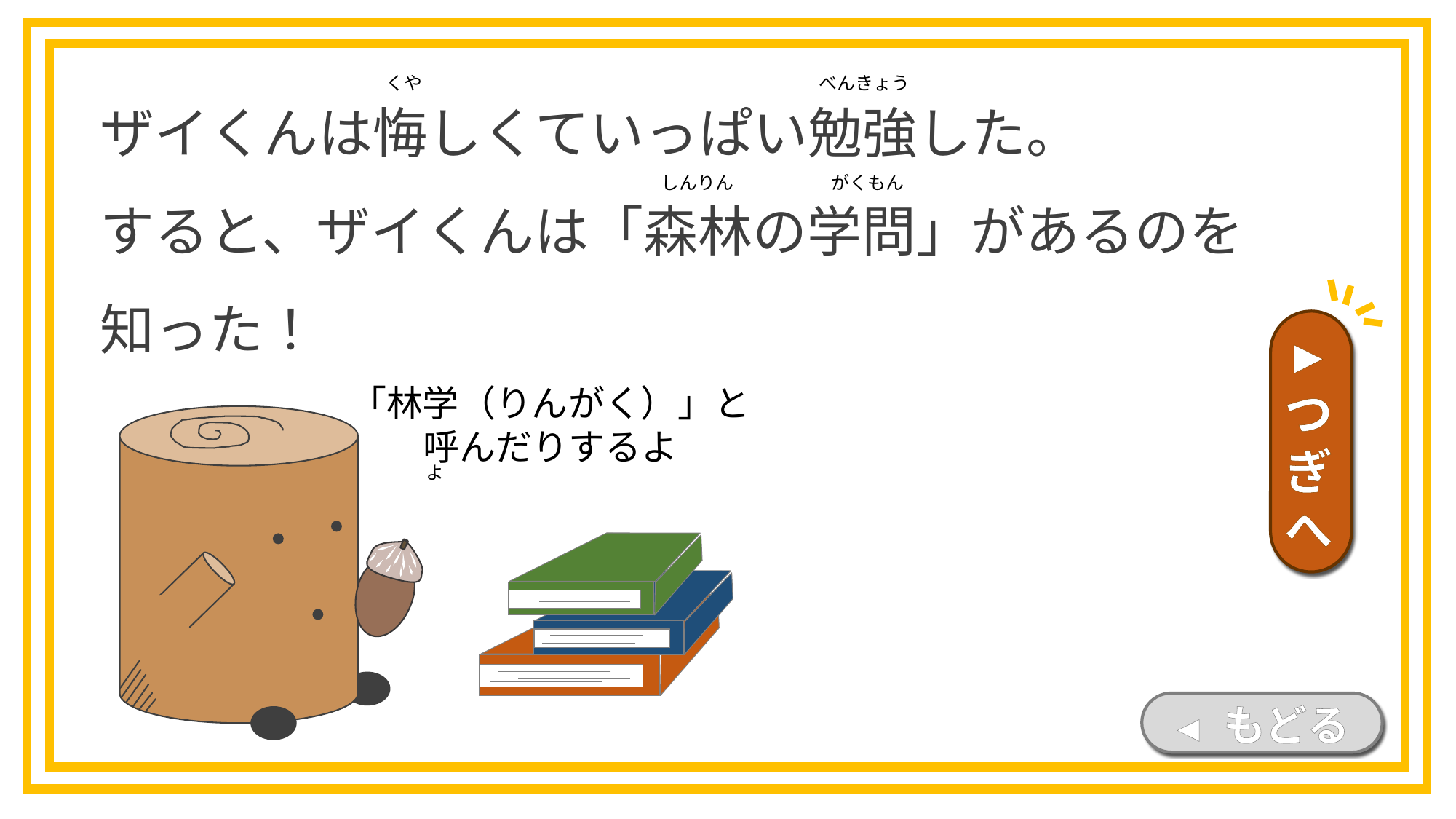

ザイくんは悔しくていっぱい勉強した。
すると、ザイくんは「森林の学問」があるのを知った！
くや
べんきょう
がくもん
しんりん
►つぎへ
「林学（りんがく）」と
呼んだりするよ

よ

◄ もどる